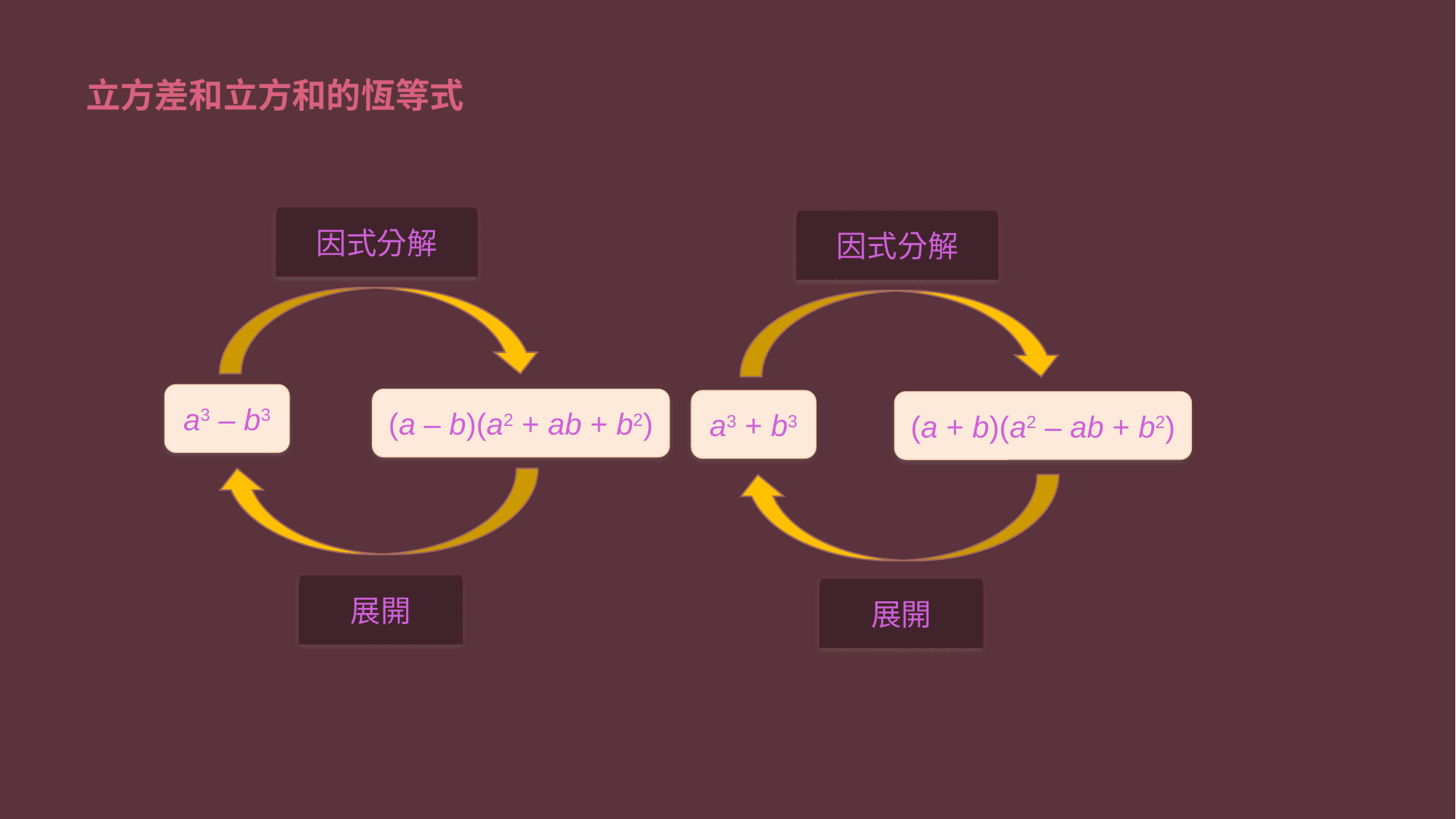

# 立方差和立方和的恆等式
因式分解
因式分解

a3 – b3
(a – b)(a2 + ab + b2)
a3 + b3
(a + b)(a2 – ab + b2)

展開
展開